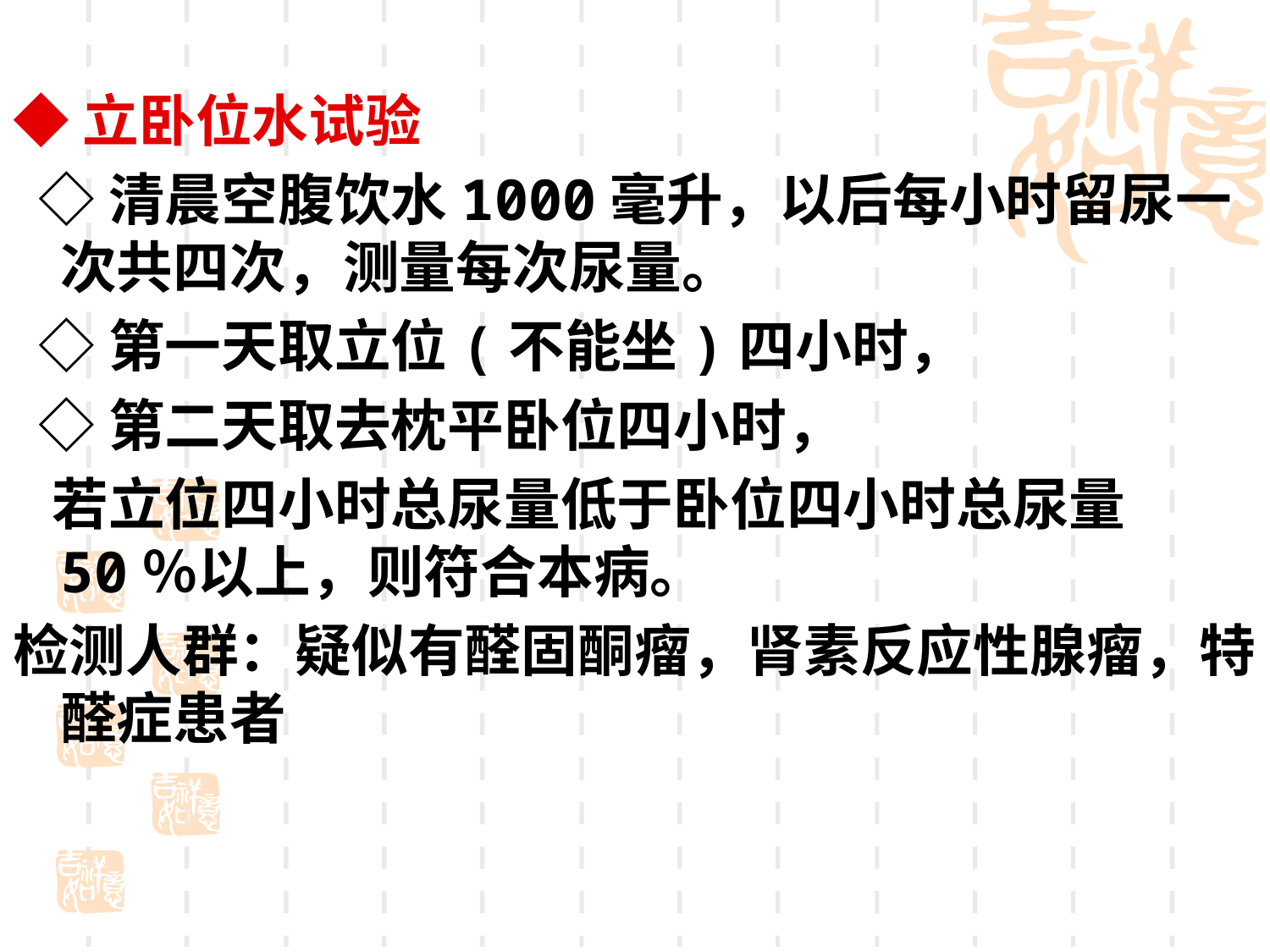

◆立卧位水试验
  ◇清晨空腹饮水1000毫升，以后每小时留尿一次共四次，测量每次尿量。
  ◇第一天取立位(不能坐)四小时，
  ◇第二天取去枕平卧位四小时，
  若立位四小时总尿量低于卧位四小时总尿量50％以上，则符合本病。
检测人群：疑似有醛固酮瘤，肾素反应性腺瘤，特醛症患者
#